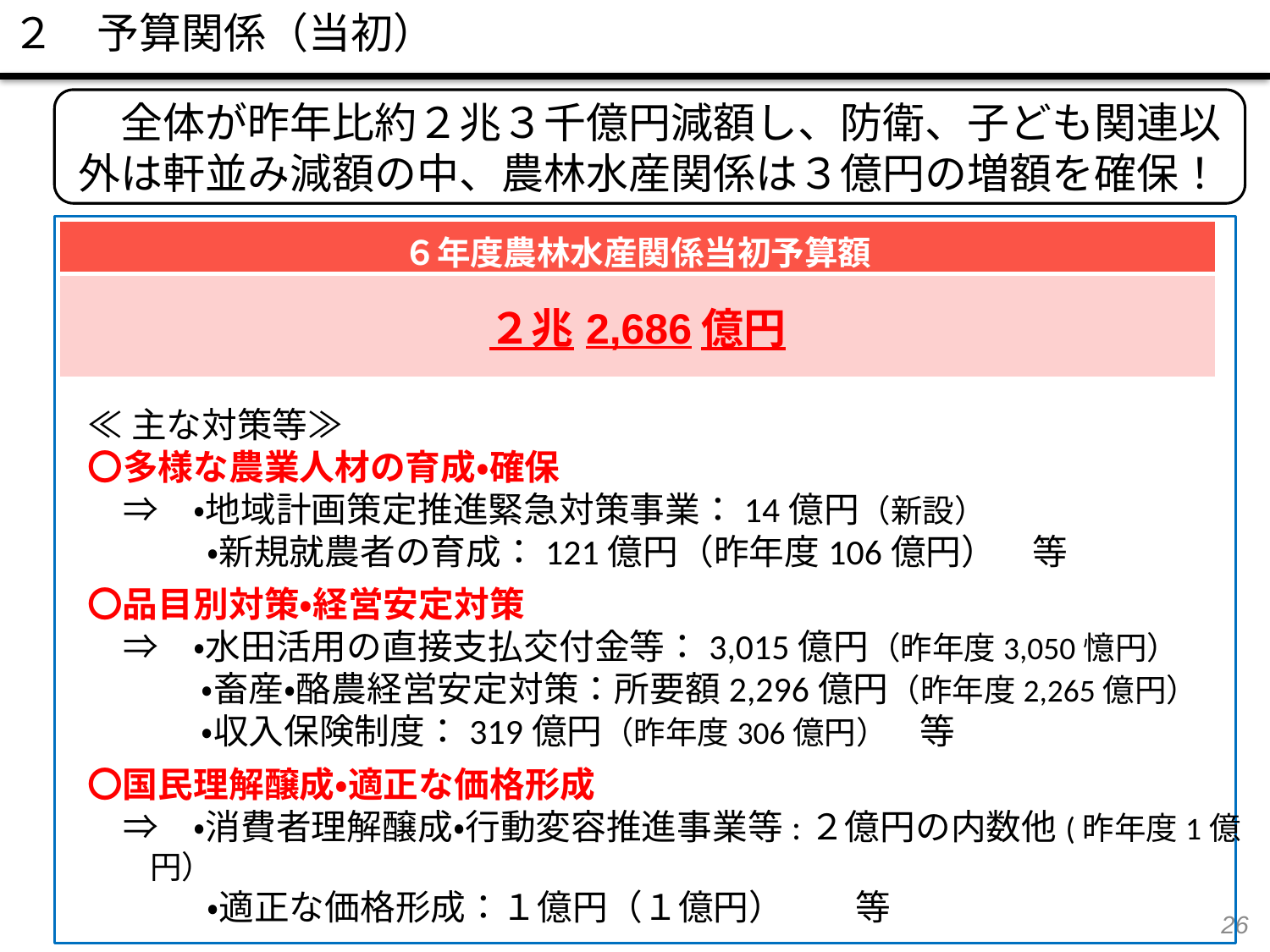

２　予算関係（当初）
　全体が昨年比約２兆３千億円減額し、防衛、子ども関連以外は軒並み減額の中、農林水産関係は３億円の増額を確保！

| ６年度農林水産関係当初予算額 |
| --- |
| ２兆2,686億円 |
≪主な対策等≫
〇多様な農業人材の育成・確保
　⇒　・地域計画策定推進緊急対策事業：14億円（新設）
　　　・新規就農者の育成：121億円（昨年度106億円）　等
〇品目別対策・経営安定対策
　⇒　・水田活用の直接支払交付金等：3,015億円（昨年度3,050憶円）
　　　 ・畜産・酪農経営安定対策：所要額2,296億円（昨年度2,265億円）
　　　 ・収入保険制度：319億円（昨年度306億円）　等
〇国民理解醸成・適正な価格形成
　⇒　・消費者理解醸成・行動変容推進事業等:２億円の内数他(昨年度1億円）
　　　・適正な価格形成：１億円（１億円）　　等
26